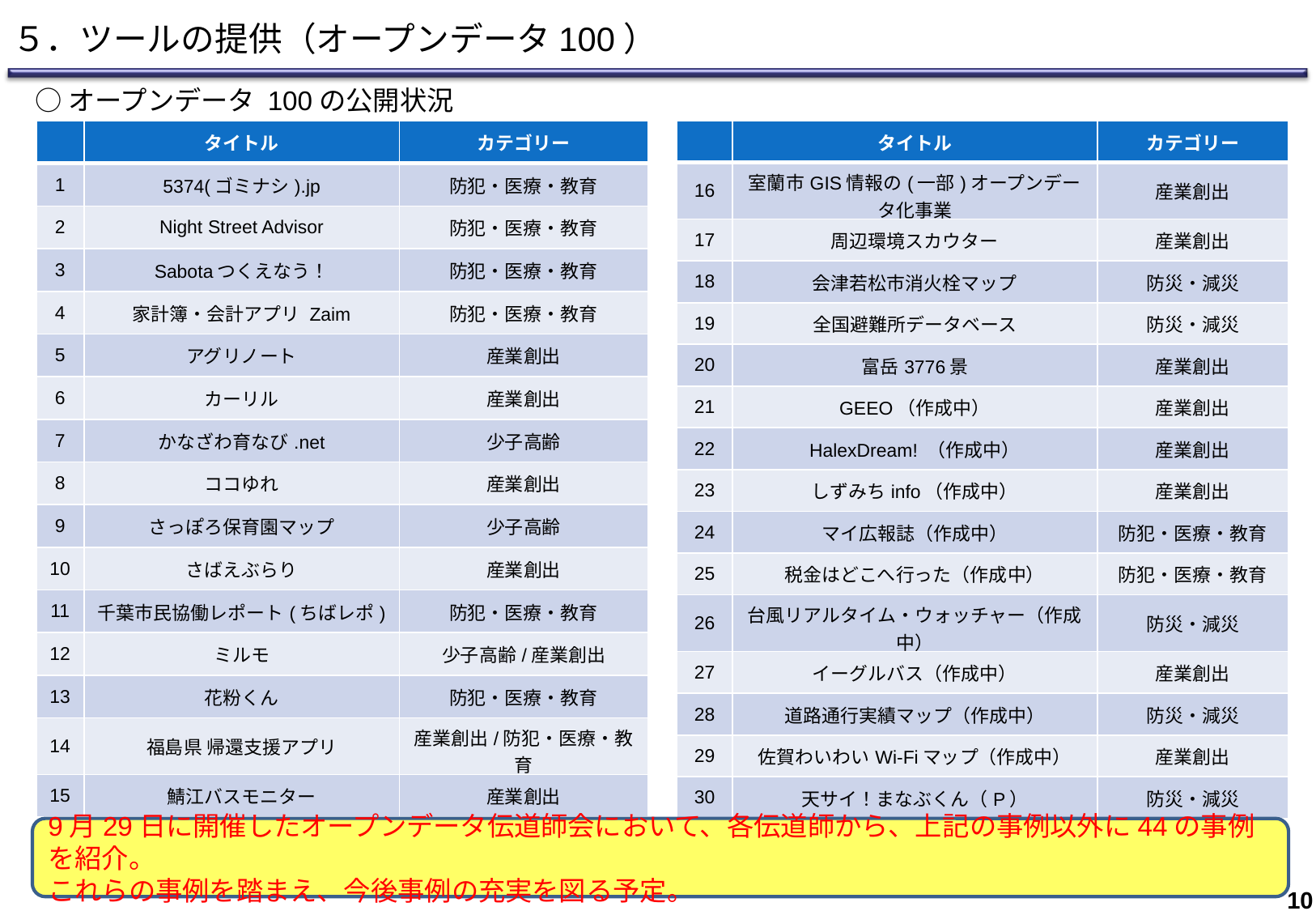

# ５．ツールの提供（オープンデータ100）
○オープンデータ 100の公開状況
|  | タイトル | カテゴリー |
| --- | --- | --- |
| 1 | 5374(ゴミナシ).jp | 防犯・医療・教育 |
| 2 | Night Street Advisor | 防犯・医療・教育 |
| 3 | Sabotaつくえなう！ | 防犯・医療・教育 |
| 4 | 家計簿・会計アプリ Zaim | 防犯・医療・教育 |
| 5 | アグリノート | 産業創出 |
| 6 | カーリル | 産業創出 |
| 7 | かなざわ育なび.net | 少子高齢 |
| 8 | ココゆれ | 産業創出 |
| 9 | さっぽろ保育園マップ | 少子高齢 |
| 10 | さばえぶらり | 産業創出 |
| 11 | 千葉市民協働レポート(ちばレポ) | 防犯・医療・教育 |
| 12 | ミルモ | 少子高齢/産業創出 |
| 13 | 花粉くん | 防犯・医療・教育 |
| 14 | 福島県 帰還支援アプリ | 産業創出/防犯・医療・教育 |
| 15 | 鯖江バスモニター | 産業創出 |
|  | タイトル | カテゴリー |
| --- | --- | --- |
| 16 | 室蘭市GIS情報の(一部)オープンデータ化事業 | 産業創出 |
| 17 | 周辺環境スカウター | 産業創出 |
| 18 | 会津若松市消火栓マップ | 防災・減災 |
| 19 | 全国避難所データベース | 防災・減災 |
| 20 | 富岳3776景 | 産業創出 |
| 21 | GEEO（作成中） | 産業創出 |
| 22 | HalexDream! （作成中） | 産業創出 |
| 23 | しずみちinfo（作成中） | 産業創出 |
| 24 | マイ広報誌（作成中） | 防犯・医療・教育 |
| 25 | 税金はどこへ行った（作成中） | 防犯・医療・教育 |
| 26 | 台風リアルタイム・ウォッチャー（作成中） | 防災・減災 |
| 27 | イーグルバス（作成中） | 産業創出 |
| 28 | 道路通行実績マップ（作成中） | 防災・減災 |
| 29 | 佐賀わいわいWi-Fiマップ（作成中） | 産業創出 |
| 30 | 天サイ！まなぶくん（P） | 防災・減災 |
9月29日に開催したオープンデータ伝道師会において、各伝道師から、上記の事例以外に44の事例を紹介。
これらの事例を踏まえ、今後事例の充実を図る予定。
10